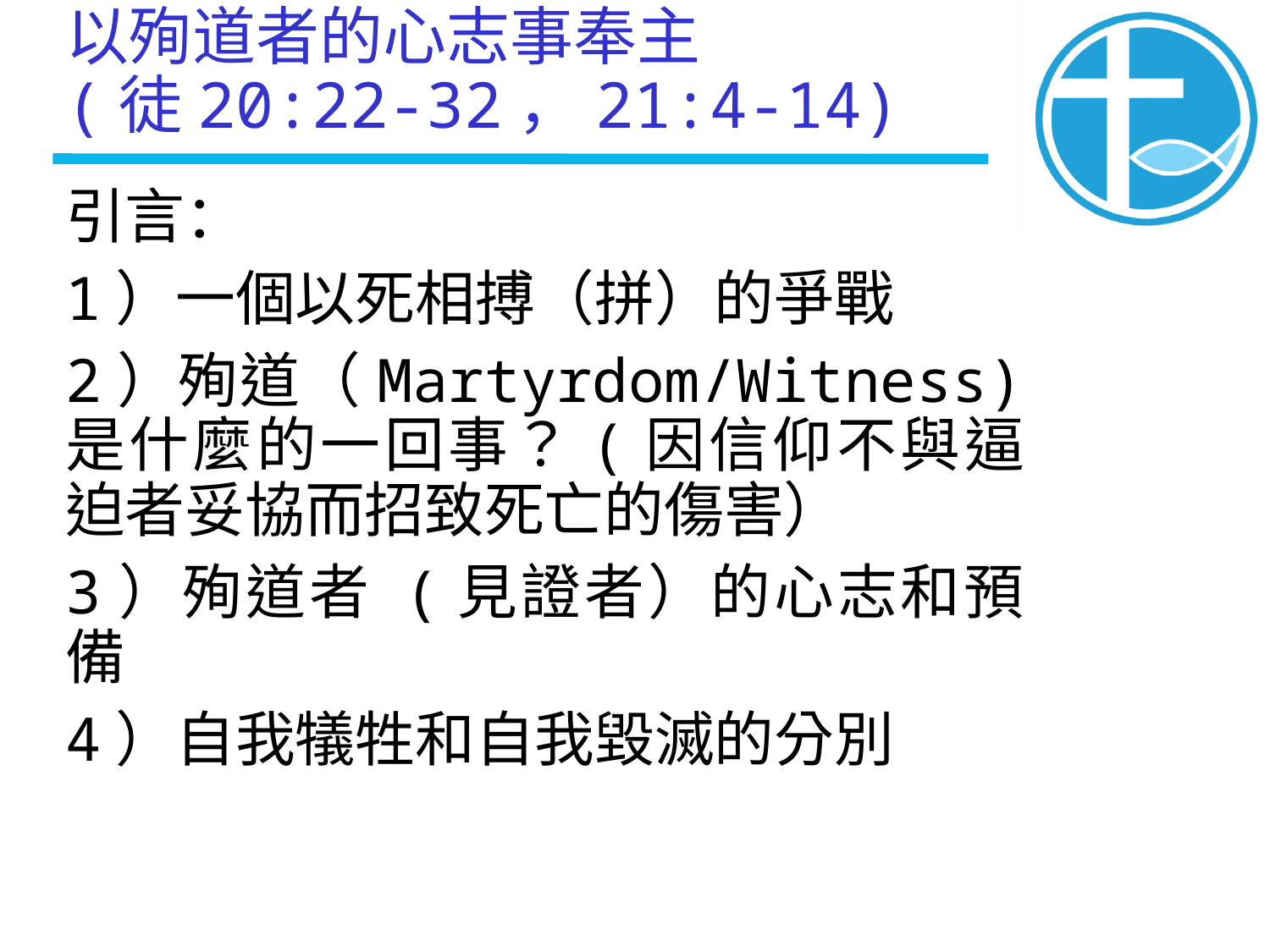

以殉道者的心志事奉主
(徒20:22-32，21:4-14)
引言：
1）一個以死相搏（拼）的爭戰
2）殉道（Martyrdom/Witness) 是什麼的一回事？(因信仰不與逼迫者妥協而招致死亡的傷害）
3）殉道者 (見證者）的心志和預備
4）自我犠牲和自我毀滅的分別